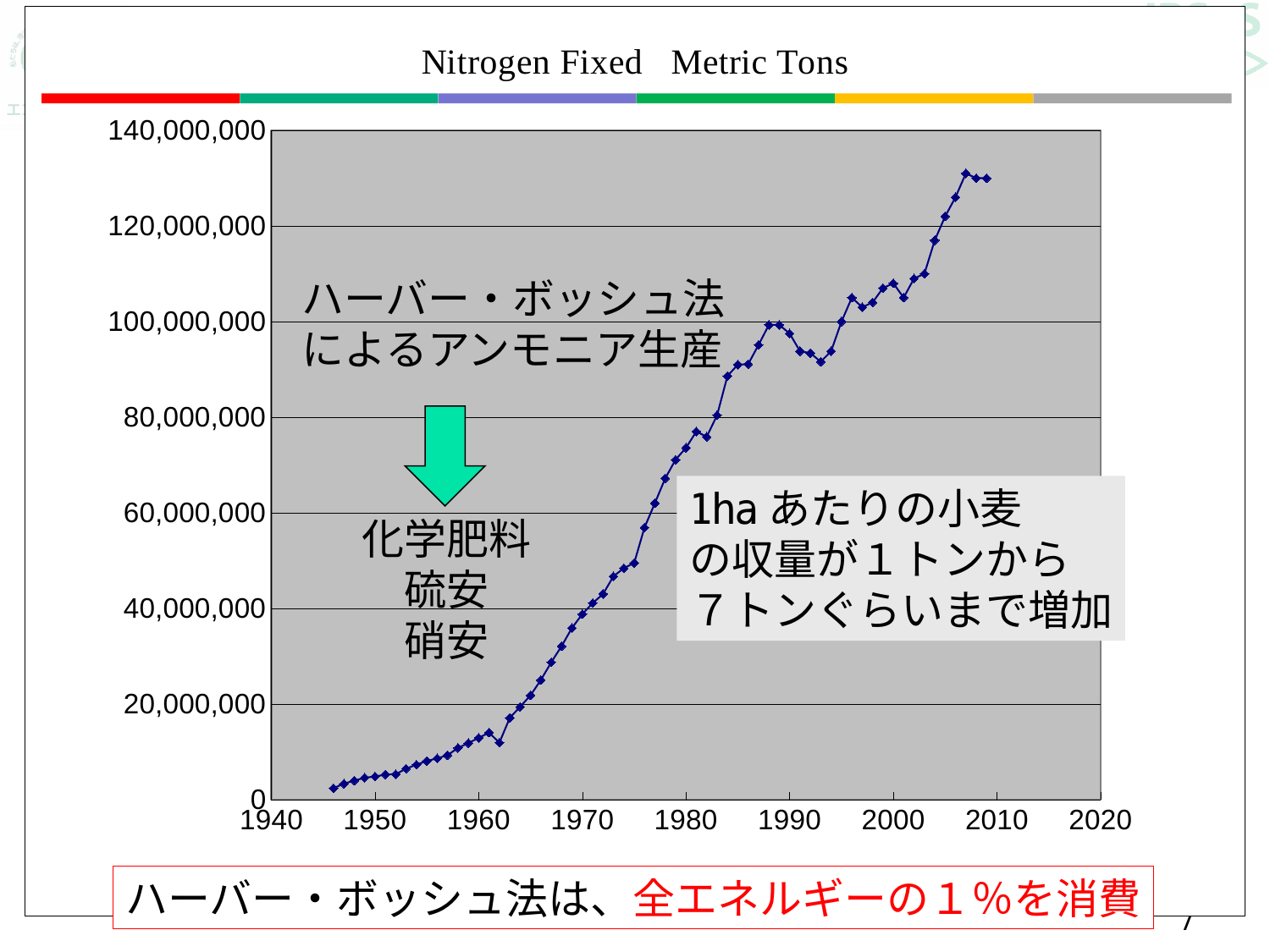

### Chart

| Category |  |
|---|---|
#

ハーバー・ボッシュ法
によるアンモニア生産

1haあたりの小麦
の収量が１トンから
７トンぐらいまで増加
化学肥料
　硫安
　硝安
ハーバー・ボッシュ法は、全エネルギーの１％を消費
7